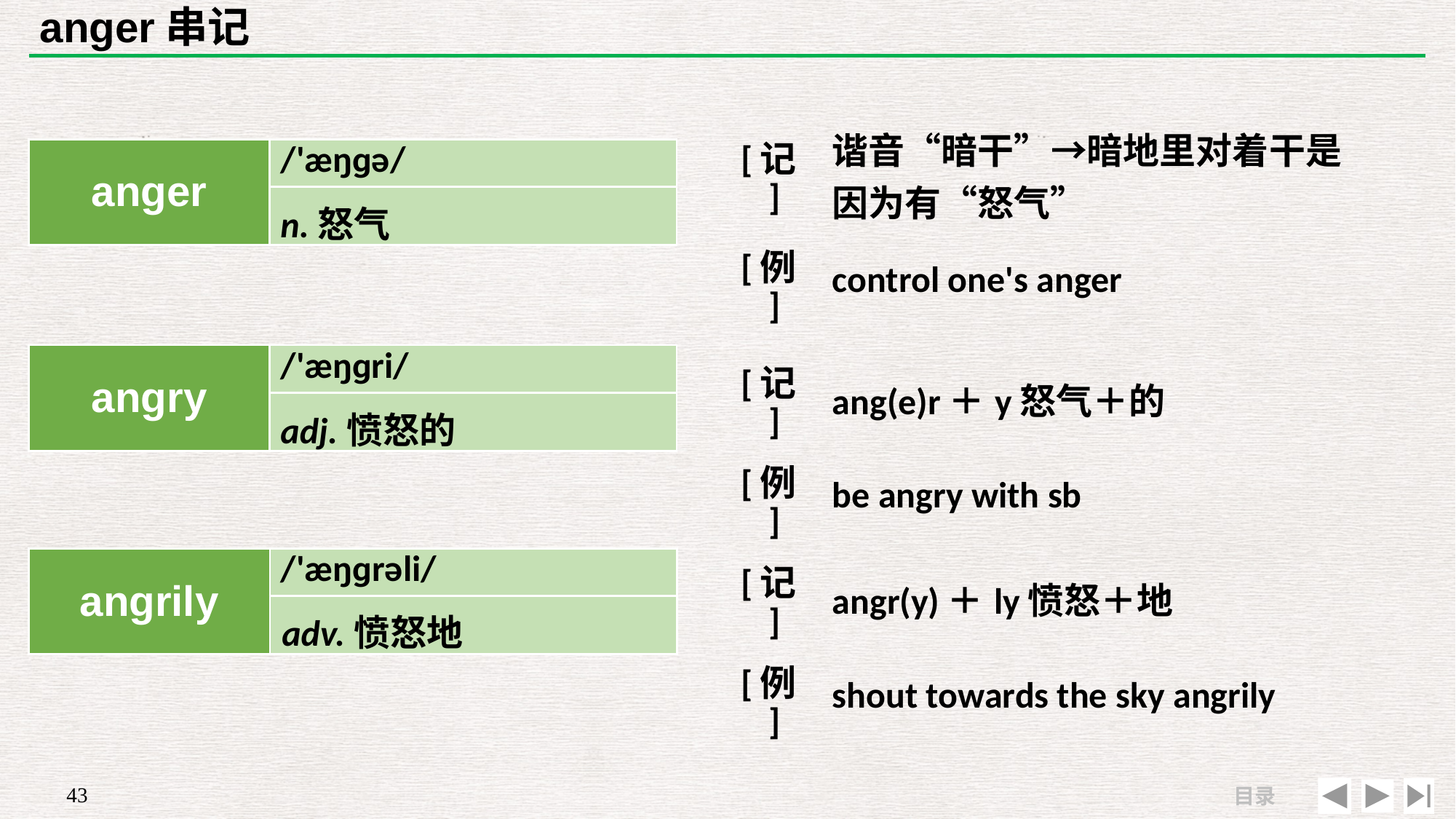

# anger串记

| [记] | 谐音“暗干”→暗地里对着干是因为有“怒气” |
| --- | --- |
| [例] | control one's anger |
| anger | /'æŋɡə/ |
| --- | --- |
|  |  |
n.怒气
| angry | /'æŋɡri/ |
| --- | --- |
|  |  |
| [记] | ang(e)r＋y怒气＋的 |
| --- | --- |
| [例] | be angry with sb |
adj.愤怒的
| angrily | /'æŋɡrəli/ |
| --- | --- |
|  |  |
| [记] | angr(y)＋ly愤怒＋地 |
| --- | --- |
| [例] | shout towards the sky angrily |
adv.愤怒地